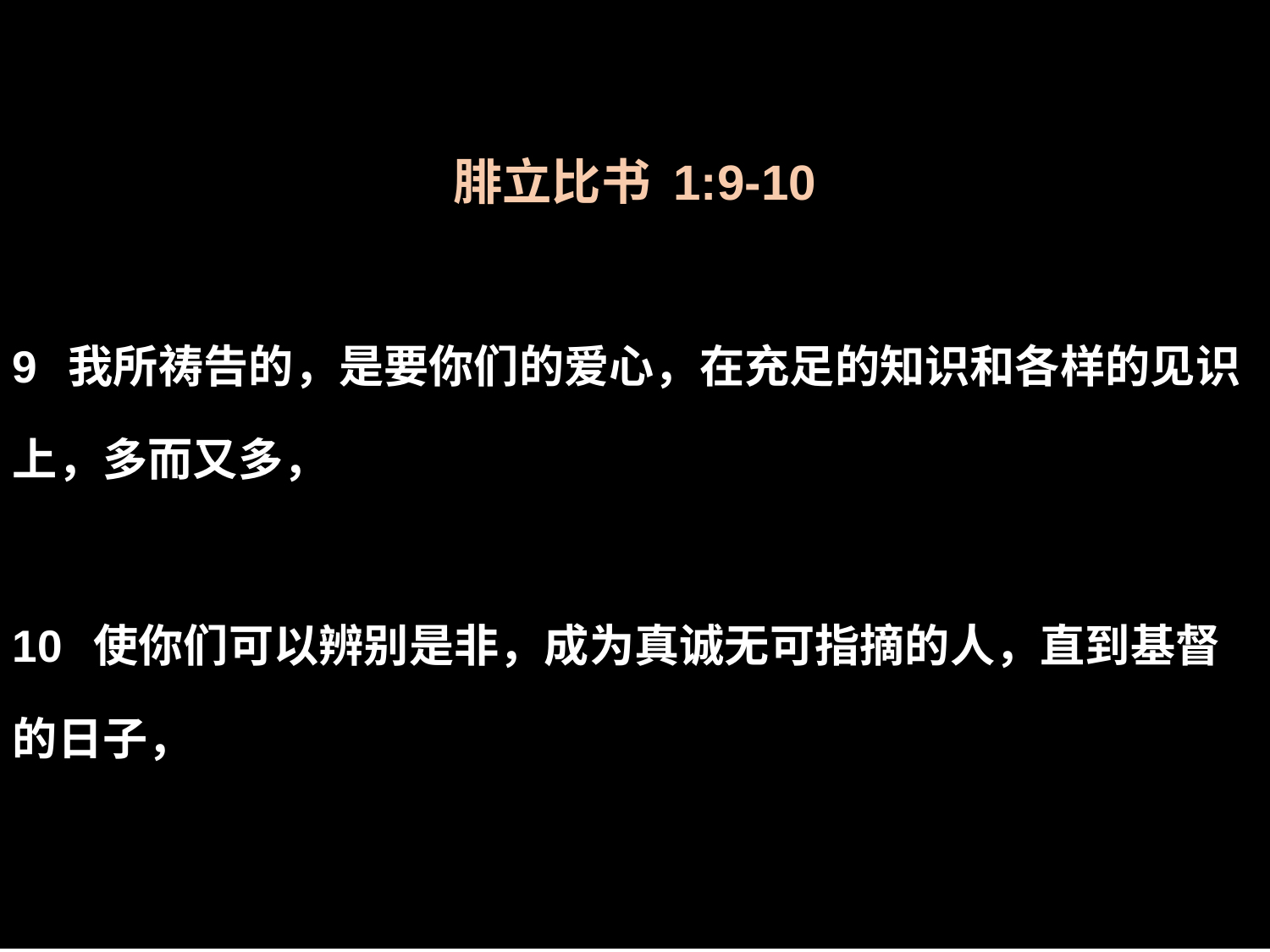

腓立比书 1:9-10

9 我所祷告的，是要你们的爱心，在充足的知识和各样的见识上，多而又多，

10 使你们可以辨别是非，成为真诚无可指摘的人，直到基督的日子，